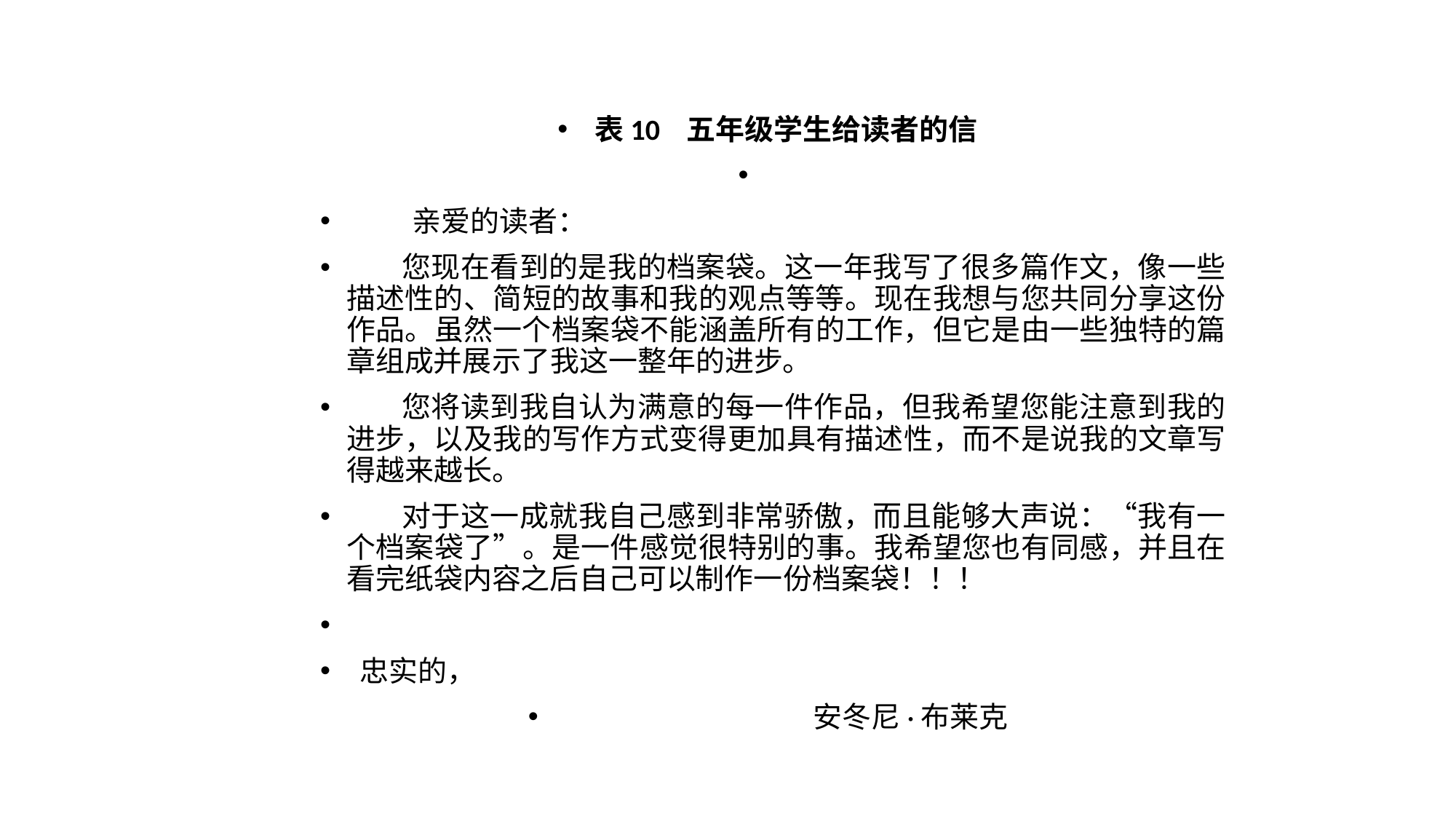

表10   五年级学生给读者的信

         亲爱的读者：
       您现在看到的是我的档案袋。这一年我写了很多篇作文，像一些描述性的、简短的故事和我的观点等等。现在我想与您共同分享这份作品。虽然一个档案袋不能涵盖所有的工作，但它是由一些独特的篇章组成并展示了我这一整年的进步。
       您将读到我自认为满意的每一件作品，但我希望您能注意到我的进步，以及我的写作方式变得更加具有描述性，而不是说我的文章写得越来越长。
       对于这一成就我自己感到非常骄傲，而且能够大声说：“我有一个档案袋了”。是一件感觉很特别的事。我希望您也有同感，并且在看完纸袋内容之后自己可以制作一份档案袋！！！

 忠实的，
                                     安冬尼·布莱克